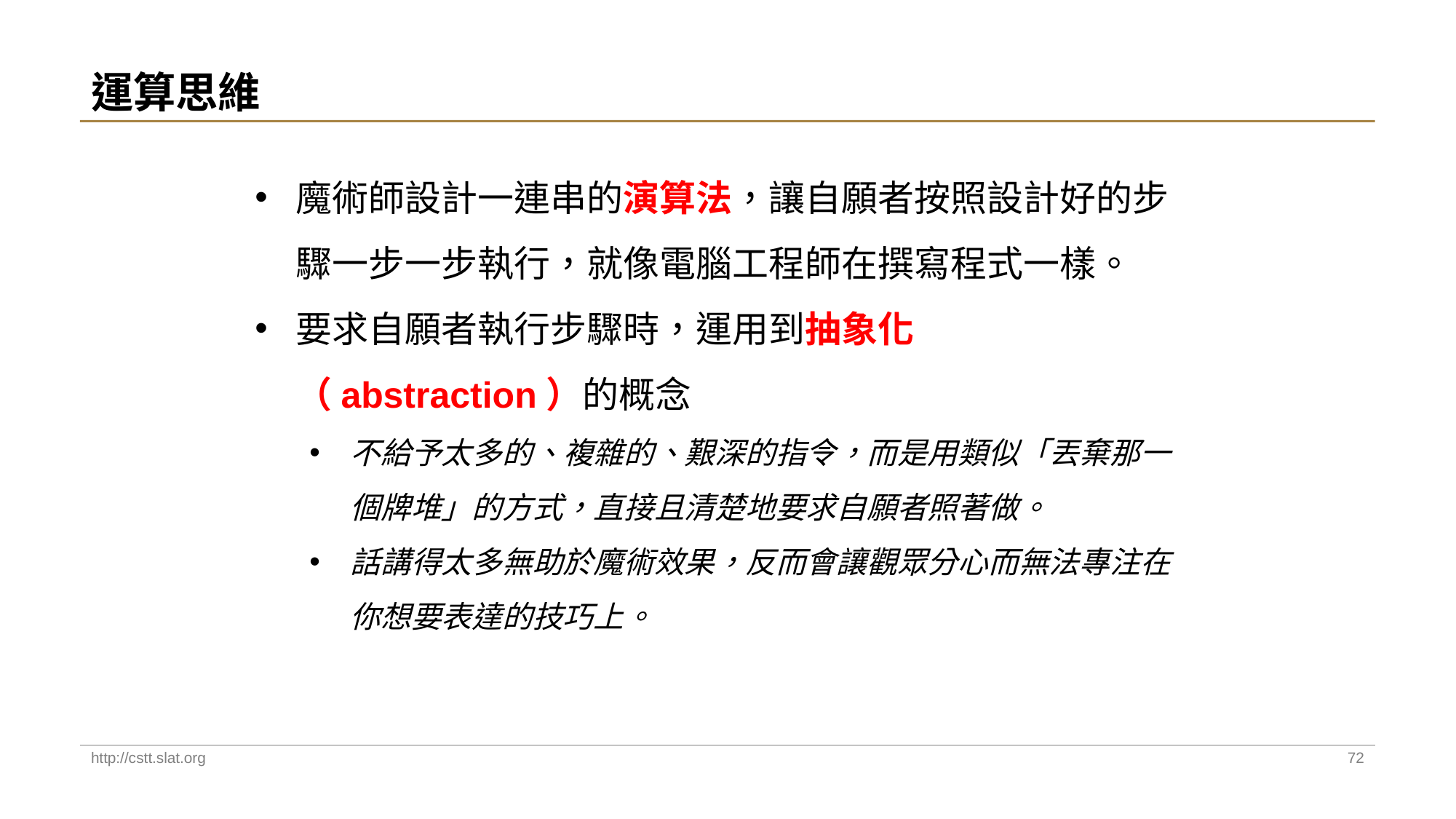

# 運算思維
魔術師設計一連串的演算法，讓自願者按照設計好的步驟一步一步執行，就像電腦工程師在撰寫程式一樣。
要求自願者執行步驟時，運用到抽象化（abstraction）的概念
不給予太多的、複雜的、艱深的指令，而是用類似「丟棄那一個牌堆」的方式，直接且清楚地要求自願者照著做。
話講得太多無助於魔術效果，反而會讓觀眾分心而無法專注在你想要表達的技巧上。
http://cstt.slat.org
72